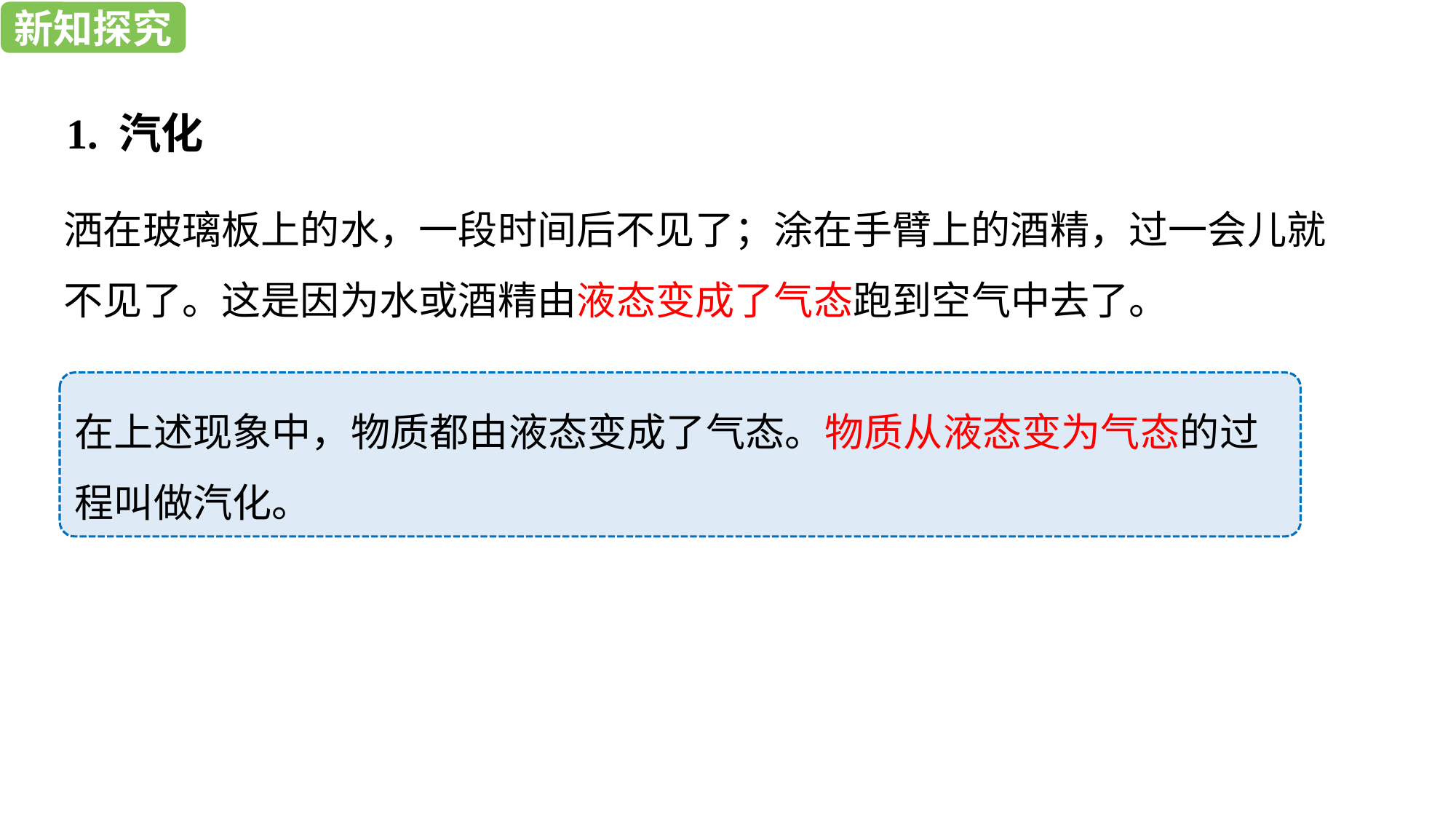

新知探究
新知探究
1. 汽化
洒在玻璃板上的水，一段时间后不见了；涂在手臂上的酒精，过一会儿就不见了。这是因为水或酒精由液态变成了气态跑到空气中去了。
在上述现象中，物质都由液态变成了气态。物质从液态变为气态的过程叫做汽化。